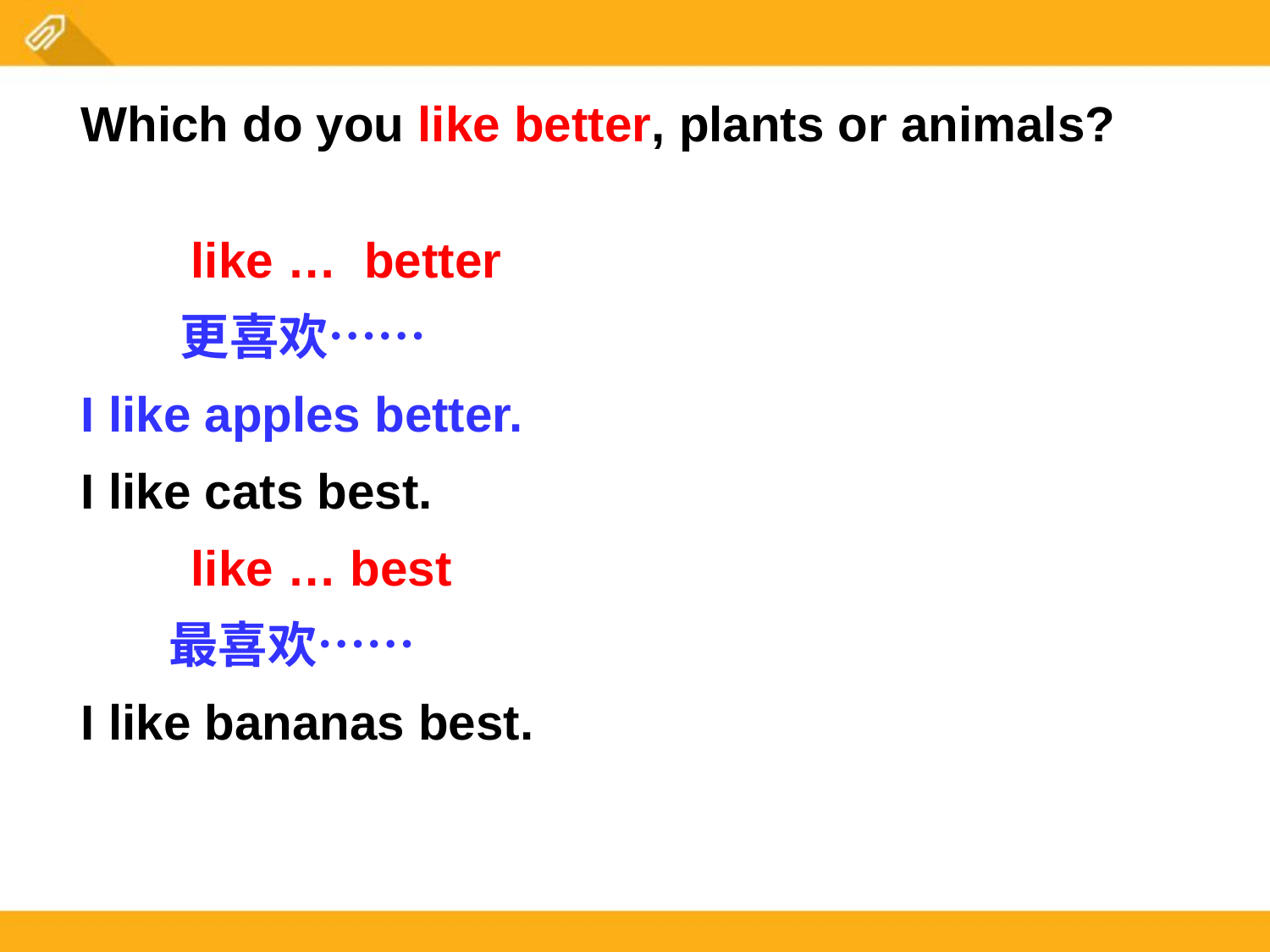

Which do you like better, plants or animals?

         like …  better
         更喜欢……
 I like apples better.
 I like cats best.
         like … best
        最喜欢……
 I like bananas best.